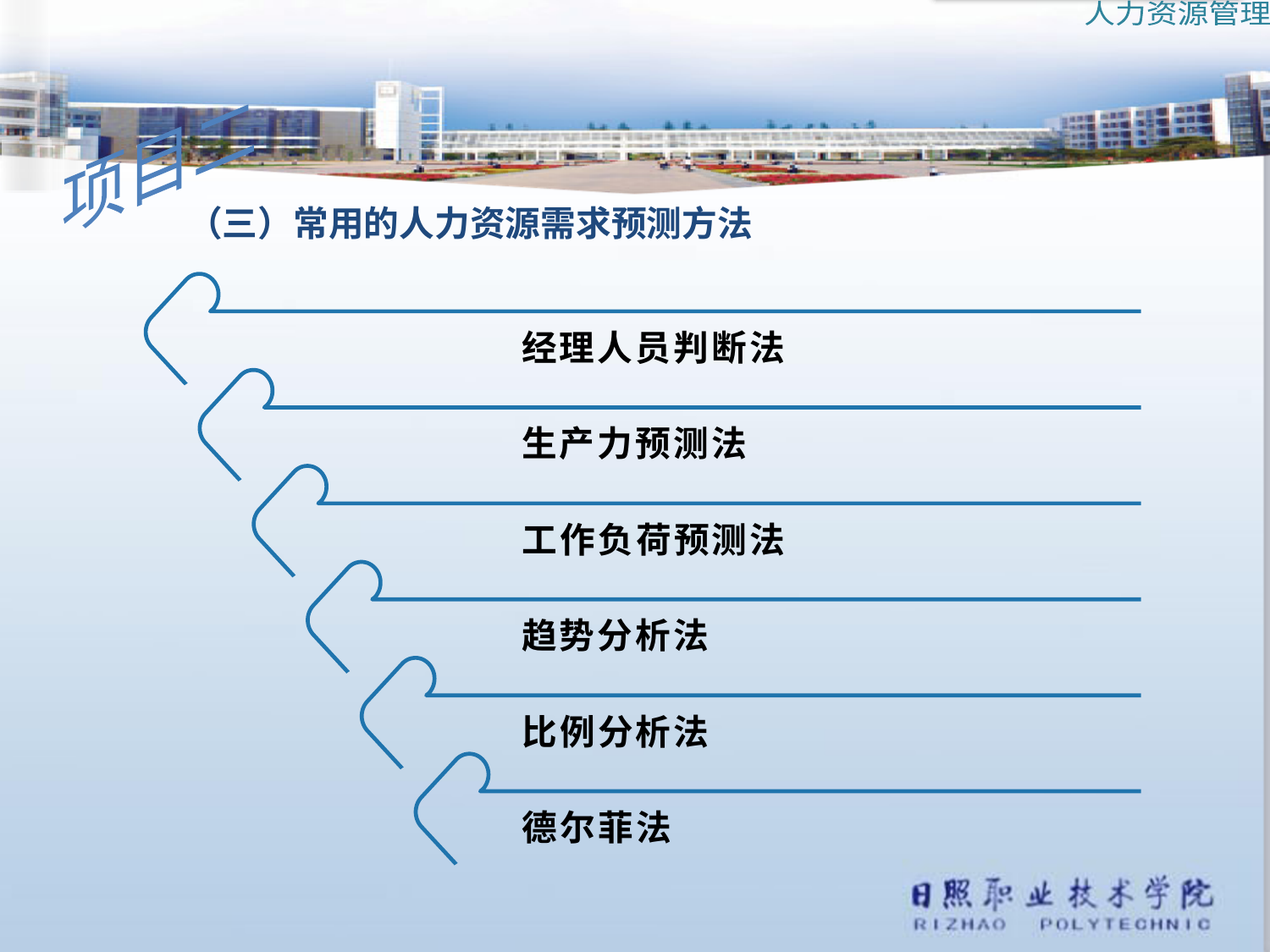

（三）常用的人力资源需求预测方法

经理人员判断法

生产力预测法

工作负荷预测法

趋势分析法

比例分析法

德尔菲法